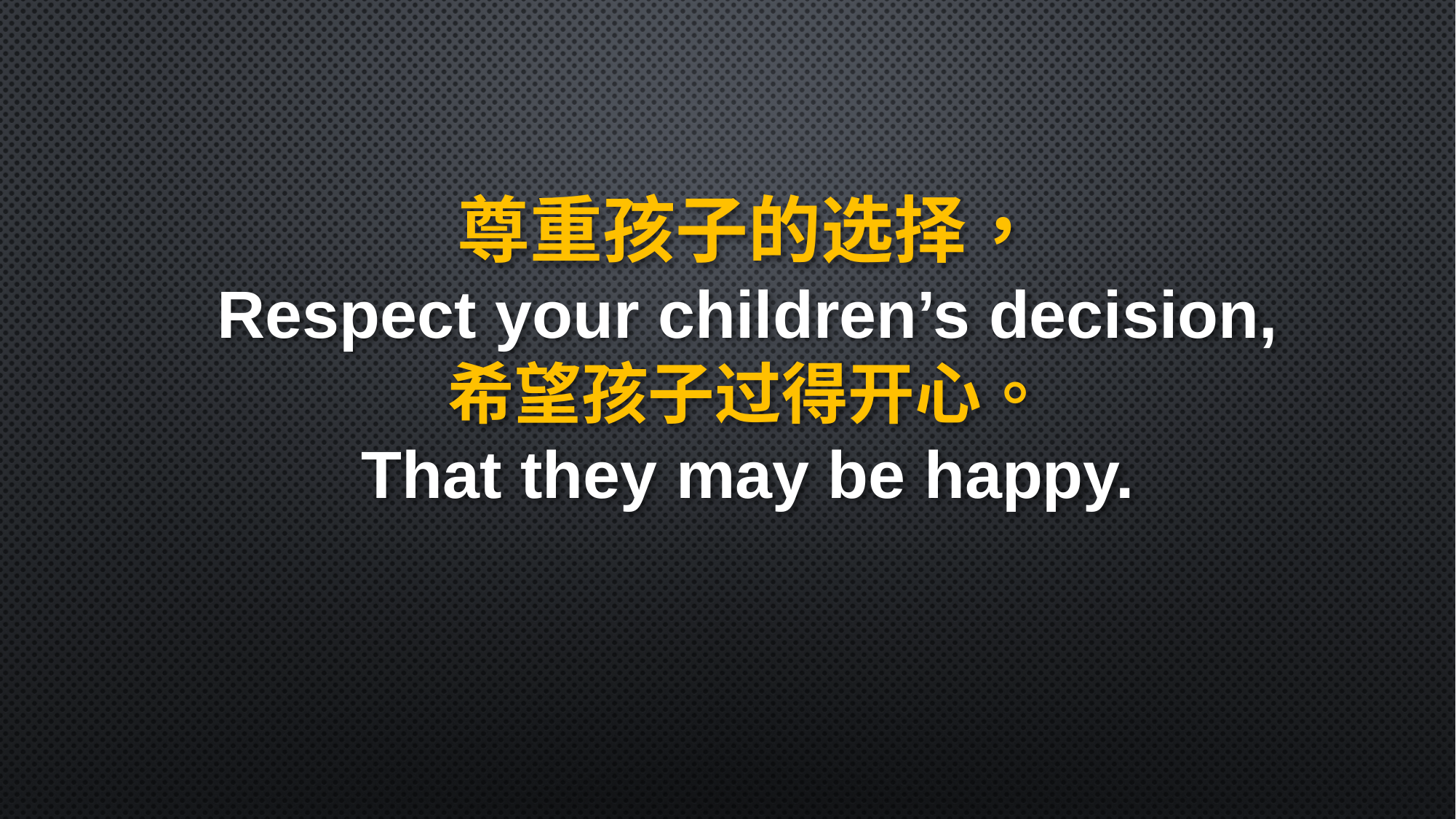

尊重孩子的选择，
Respect your children’s decision,
希望孩子过得开心。
That they may be happy.